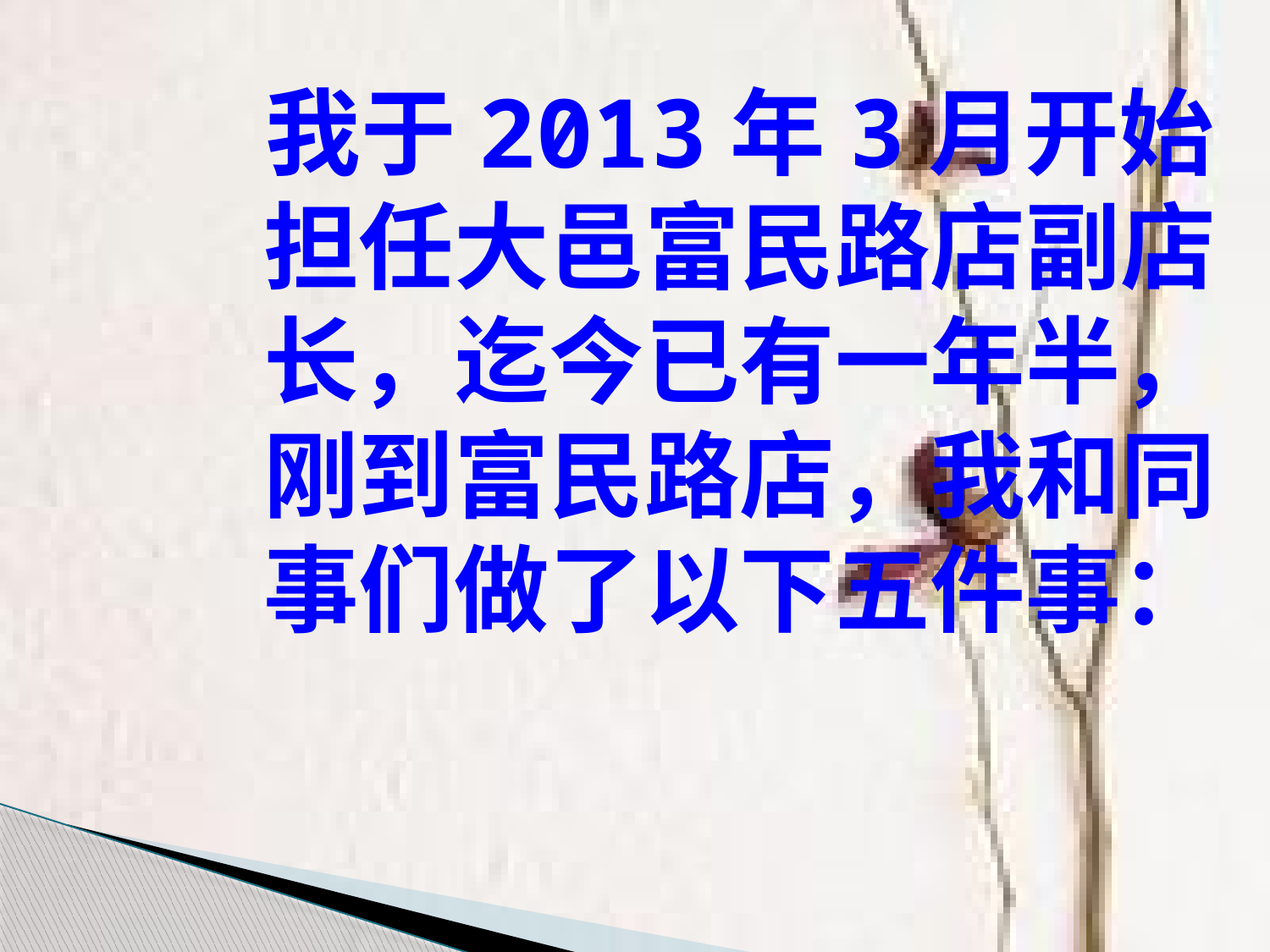

我于2013年3月开始担任大邑富民路店副店长，迄今已有一年半，刚到富民路店，我和同事们做了以下五件事：